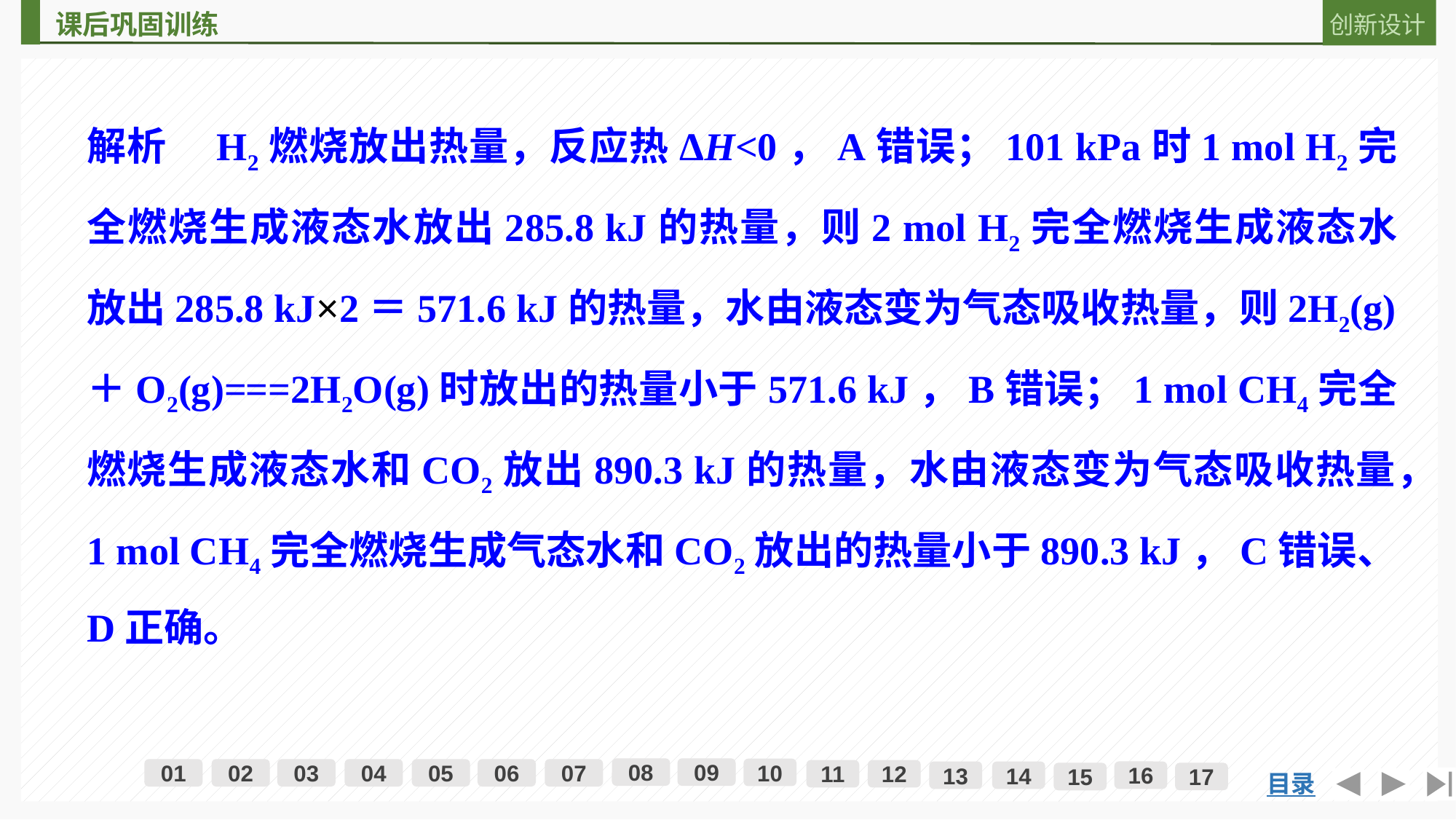

解析　H2燃烧放出热量，反应热ΔH<0，A错误；101 kPa时1 mol H2完全燃烧生成液态水放出285.8 kJ的热量，则2 mol H2完全燃烧生成液态水放出285.8 kJ×2＝571.6 kJ的热量，水由液态变为气态吸收热量，则2H2(g)＋O2(g)===2H2O(g)时放出的热量小于571.6 kJ，B错误；1 mol CH4完全燃烧生成液态水和CO2放出890.3 kJ的热量，水由液态变为气态吸收热量，1 mol CH4完全燃烧生成气态水和CO2放出的热量小于890.3 kJ，C错误、D正确。